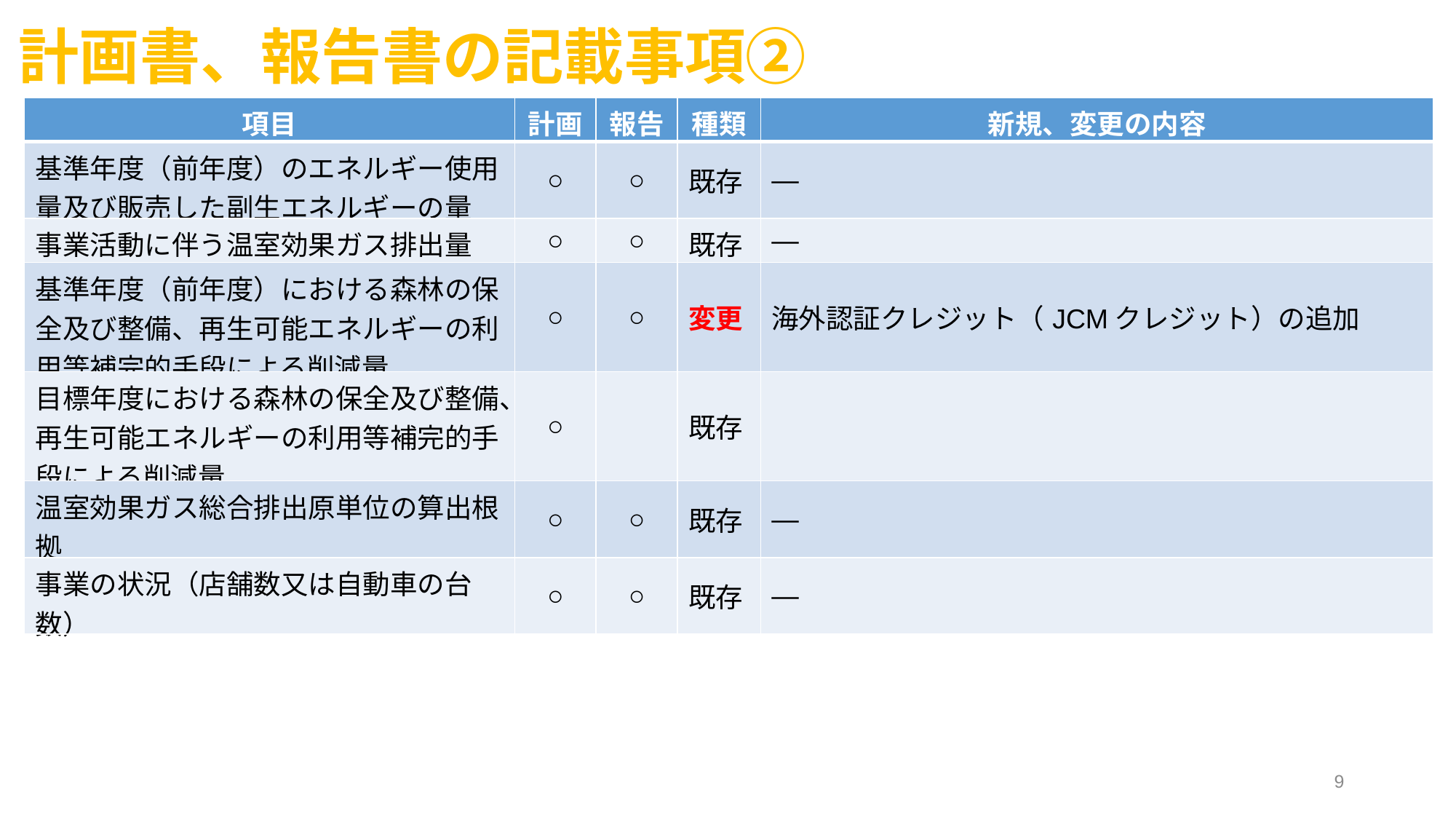

計画書、報告書の記載事項②
| 項目 | 計画 | 報告 | 種類 | 新規、変更の内容 |
| --- | --- | --- | --- | --- |
| 基準年度（前年度）のエネルギー使用量及び販売した副生エネルギーの量 | ○ | ○ | 既存 | ― |
| 事業活動に伴う温室効果ガス排出量 | ○ | ○ | 既存 | ― |
| 基準年度（前年度）における森林の保全及び整備、再生可能エネルギーの利用等補完的手段による削減量 | ○ | ○ | 変更 | 海外認証クレジット（JCMクレジット）の追加 |
| 目標年度における森林の保全及び整備、再生可能エネルギーの利用等補完的手段による削減量 | ○ |  | 既存 |  |
| 温室効果ガス総合排出原単位の算出根拠 | ○ | ○ | 既存 | ― |
| 事業の状況（店舗数又は自動車の台数） | ○ | ○ | 既存 | ― |
9